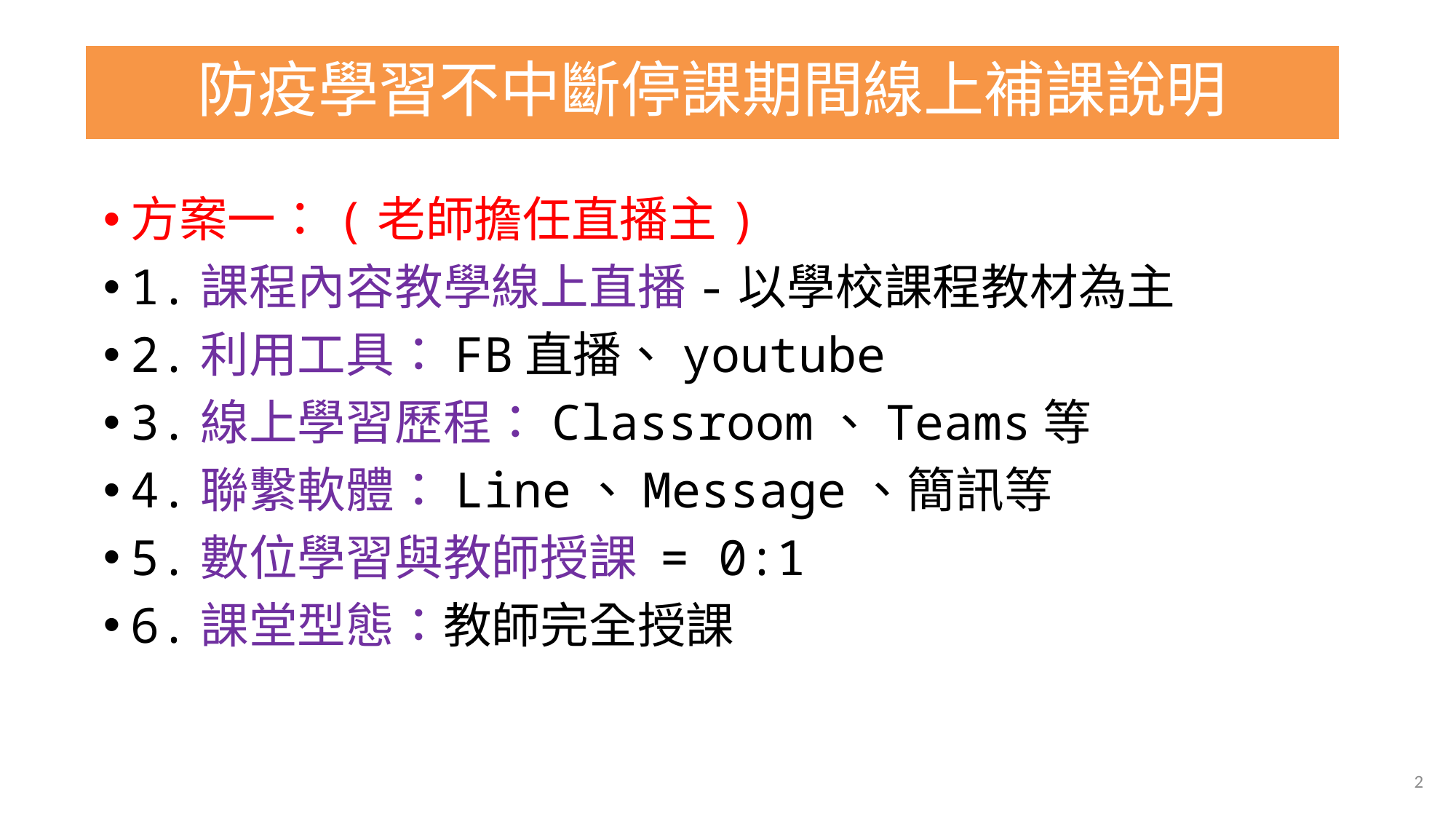

# 防疫學習不中斷停課期間線上補課說明
方案一：(老師擔任直播主)
1.課程內容教學線上直播-以學校課程教材為主
2.利用工具：FB直播、youtube
3.線上學習歷程：Classroom、Teams等
4.聯繫軟體：Line、Message、簡訊等
5.數位學習與教師授課 = 0:1
6.課堂型態：教師完全授課

2